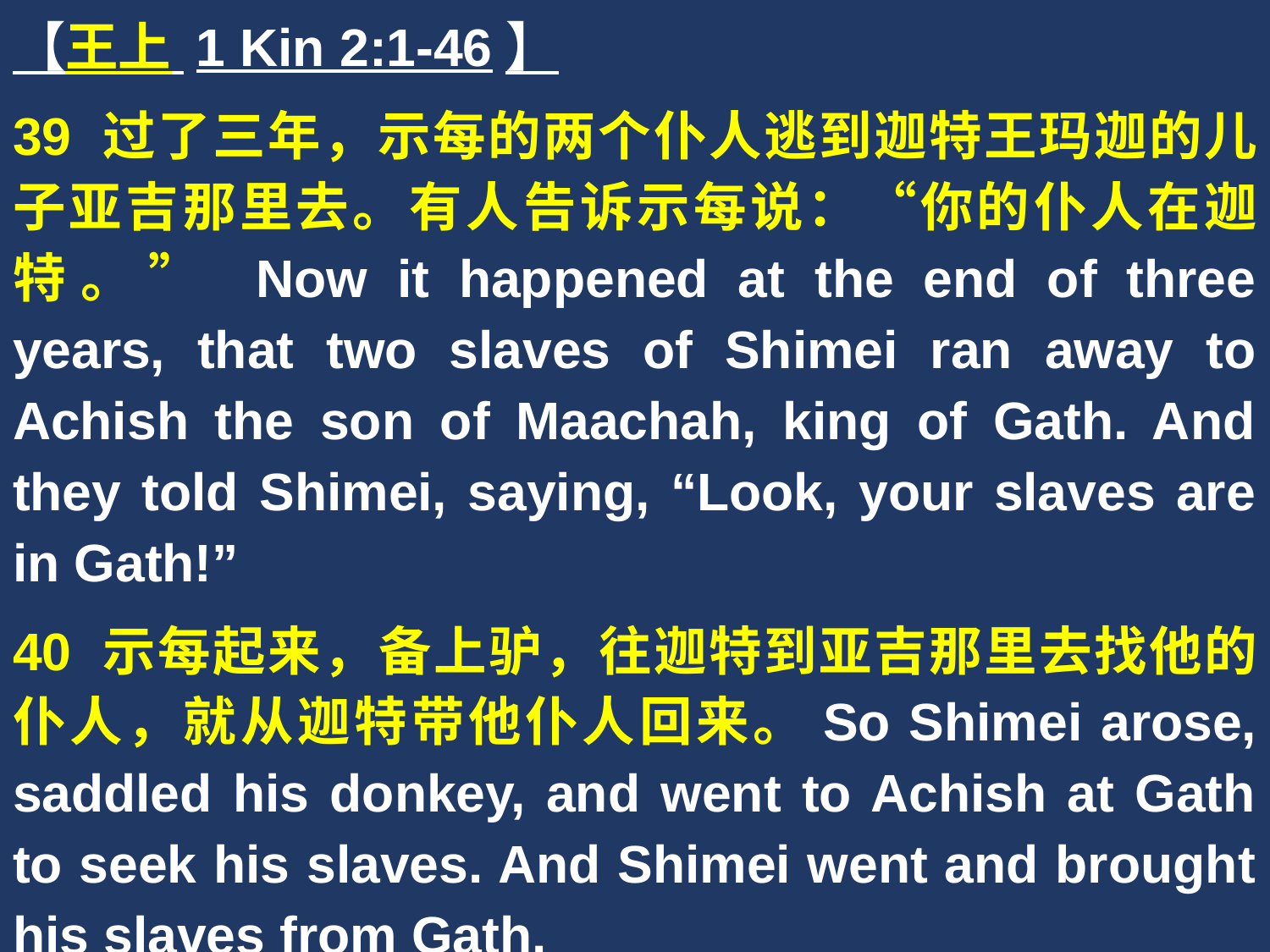

【王上 1 Kin 2:1-46】
39 过了三年，示每的两个仆人逃到迦特王玛迦的儿子亚吉那里去。有人告诉示每说：“你的仆人在迦特。” Now it happened at the end of three years, that two slaves of Shimei ran away to Achish the son of Maachah, king of Gath. And they told Shimei, saying, “Look, your slaves are in Gath!”
40 示每起来，备上驴，往迦特到亚吉那里去找他的仆人，就从迦特带他仆人回来。So Shimei arose, saddled his donkey, and went to Achish at Gath to seek his slaves. And Shimei went and brought his slaves from Gath.